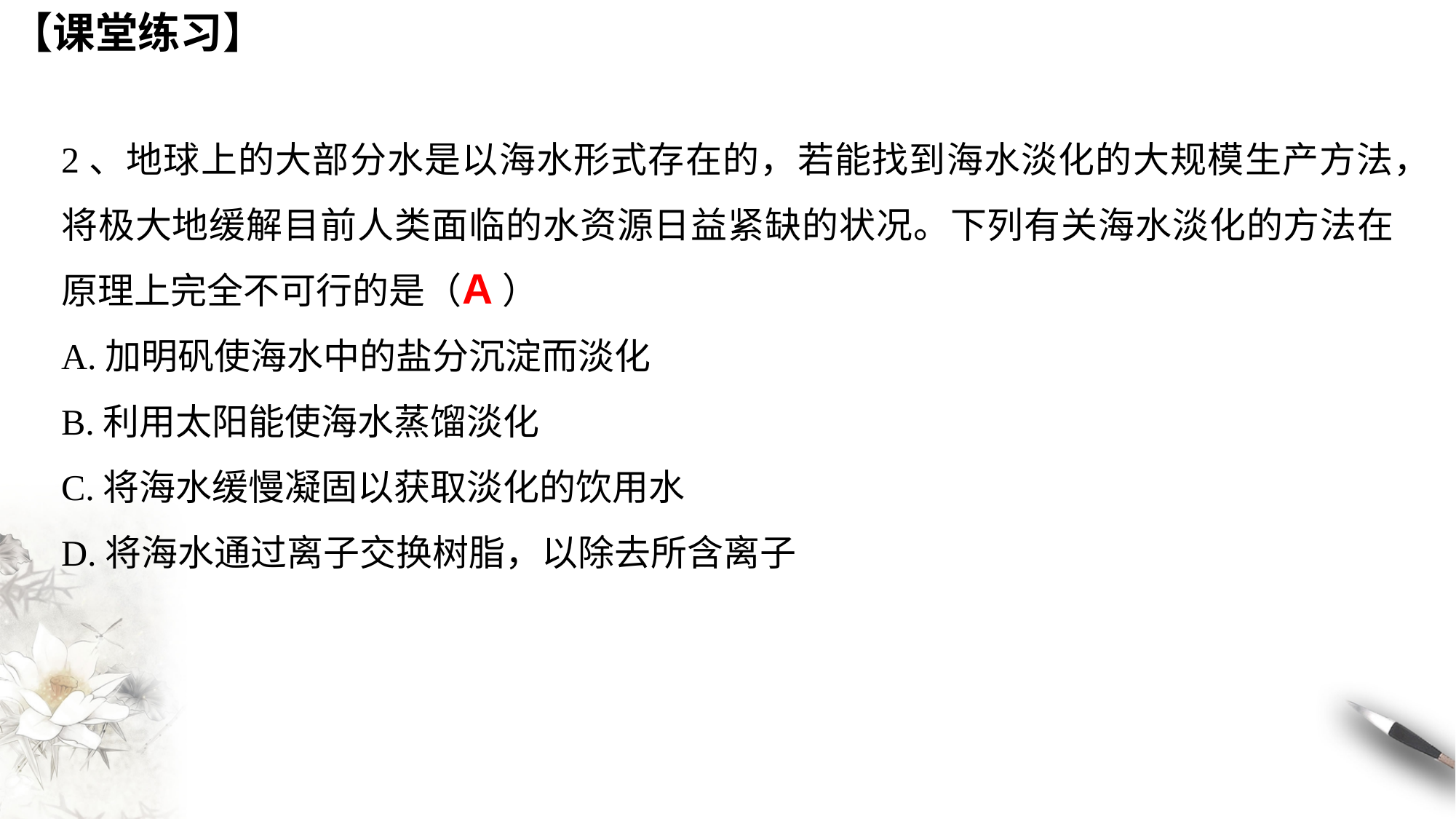

【课堂练习】
2、地球上的大部分水是以海水形式存在的，若能找到海水淡化的大规模生产方法，将极大地缓解目前人类面临的水资源日益紧缺的状况。下列有关海水淡化的方法在原理上完全不可行的是（     ）
A.加明矾使海水中的盐分沉淀而淡化
B.利用太阳能使海水蒸馏淡化
C.将海水缓慢凝固以获取淡化的饮用水
D.将海水通过离子交换树脂，以除去所含离子
A